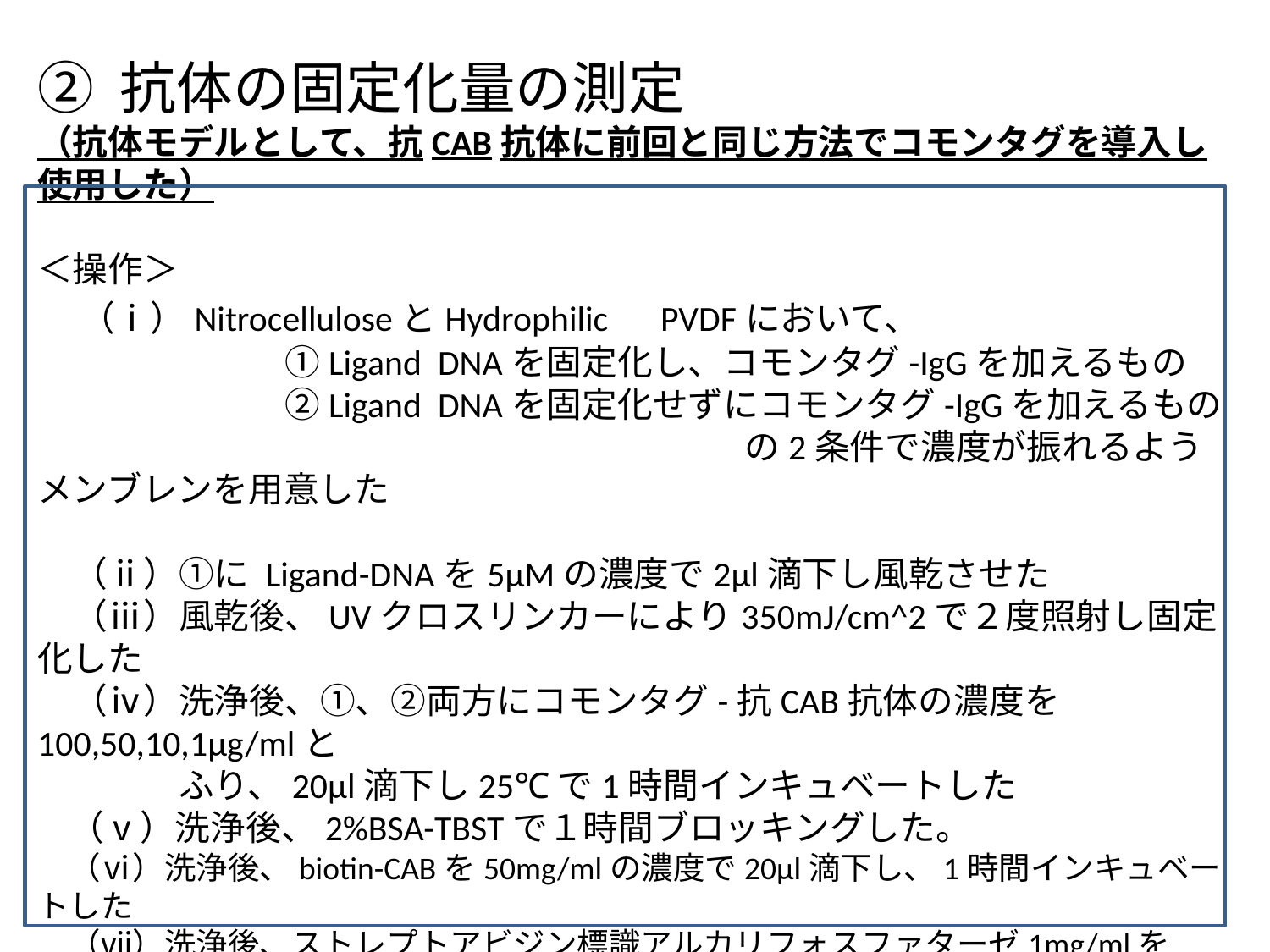

② 抗体の固定化量の測定
（抗体モデルとして、抗CAB抗体に前回と同じ方法でコモンタグを導入し使用した）

＜操作＞
　（ⅰ）NitrocelluloseとHydrophilic　PVDFにおいて、
　　　　　　　①Ligand  DNAを固定化し、コモンタグ-IgGを加えるもの
　　　　　　　②Ligand  DNAを固定化せずにコモンタグ-IgGを加えるもの
　　　　　　　　　　　　　　　　　　　　の2条件で濃度が振れるようメンブレンを用意した

　（ⅱ）①に Ligand-DNAを5μMの濃度で2μl滴下し風乾させた
　（ⅲ）風乾後、UVクロスリンカーにより350mJ/cm^2で２度照射し固定化した
　（ⅳ）洗浄後、①、②両方にコモンタグ-抗CAB抗体の濃度を100,50,10,1μg/mlと
　　　　ふり、20μl滴下し25℃で1時間インキュベートした
　（ⅴ）洗浄後、2%BSA-TBSTで１時間ブロッキングした。
　（ⅵ）洗浄後、biotin-CABを50mg/mlの濃度で20μl滴下し、1時間インキュベートした
　（ⅶ）洗浄後、ストレプトアビジン標識アルカリフォスファターゼ1mg/mlを
　　　　5000倍希釈し、100μl加え１時間インキュベートした
　（ⅷ）洗浄後、CDP-Starを100μl加え、25℃で5分間インキュベートした
　（Ⅸ）化学発光を測定した